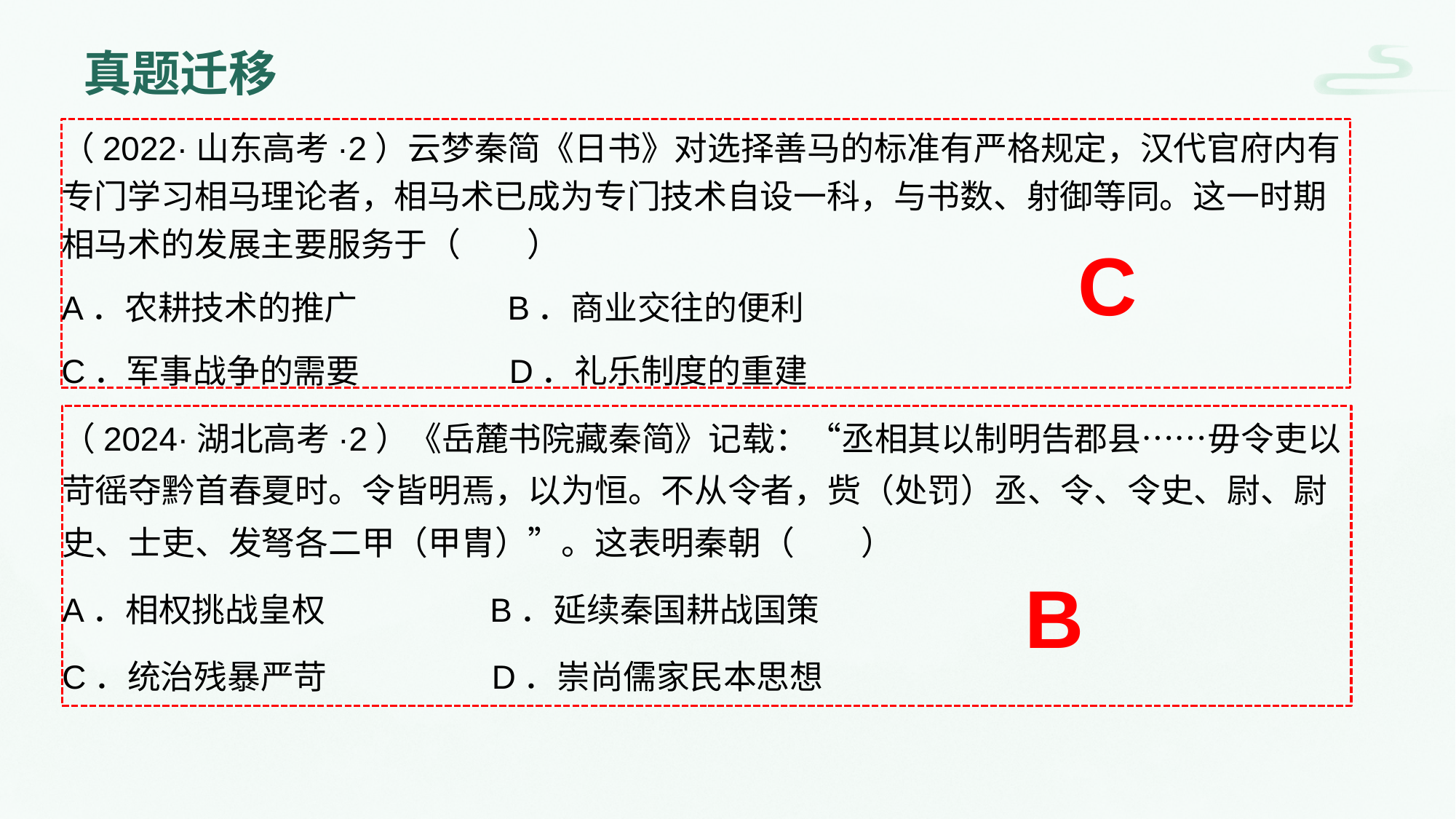

# 真题迁移
（2022·山东高考·2）云梦秦简《日书》对选择善马的标准有严格规定，汉代官府内有专门学习相马理论者，相马术已成为专门技术自设一科，与书数、射御等同。这一时期相马术的发展主要服务于（　　）
A．农耕技术的推广                   B．商业交往的便利
C．军事战争的需要                   D．礼乐制度的重建
C
（2024·湖北高考·2）《岳麓书院藏秦简》记载：“丞相其以制明告郡县……毋令吏以苛徭夺黔首春夏时。令皆明焉，以为恒。不从令者，赀（处罚）丞、令、令史、尉、尉史、士吏、发弩各二甲（甲胄）”。这表明秦朝（　　）
A．相权挑战皇权                     B．延续秦国耕战国策
C．统治残暴严苛                     D．崇尚儒家民本思想
B